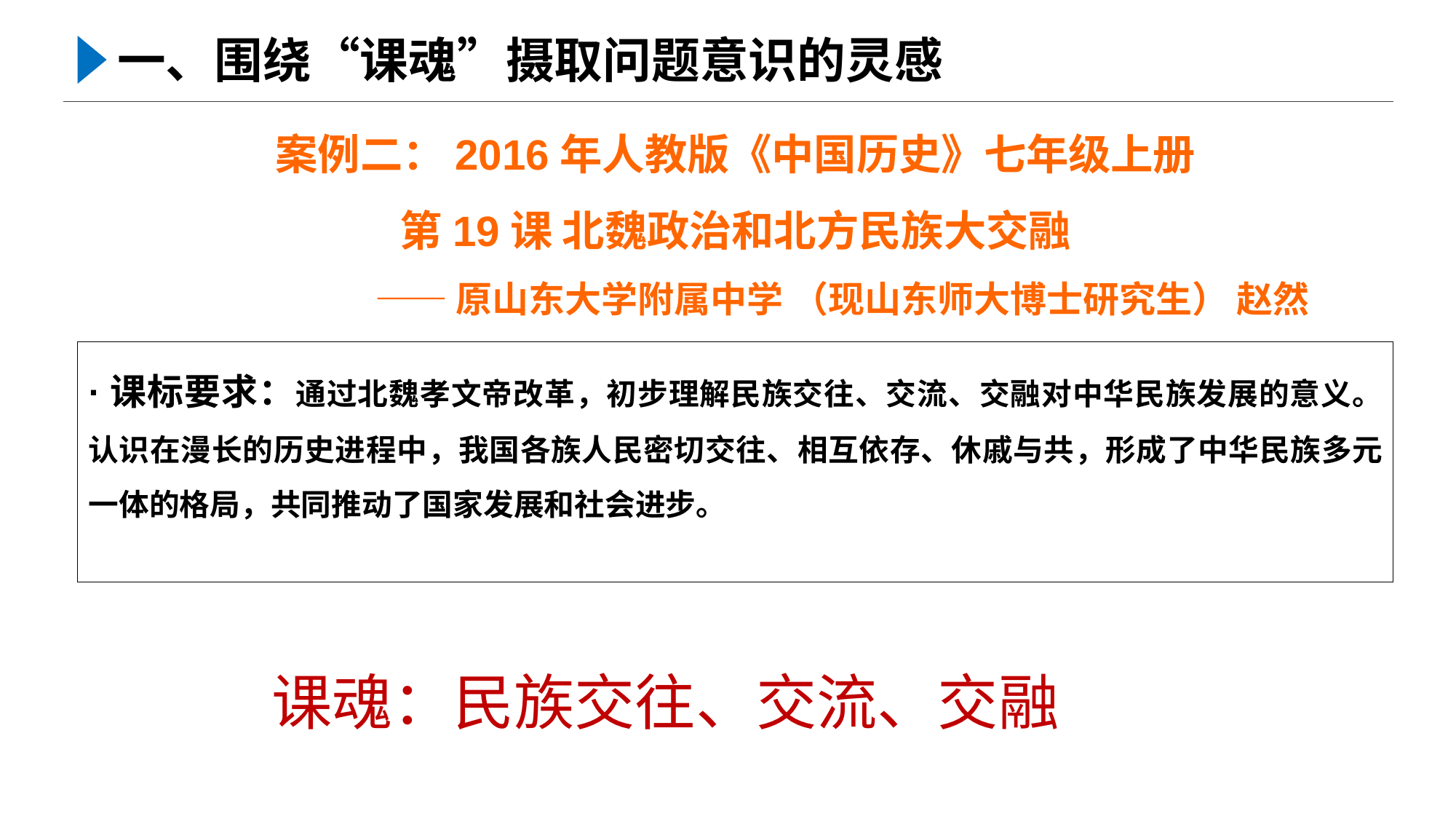

一、围绕“课魂”摄取问题意识的灵感

案例二：2016年人教版《中国历史》七年级上册
第19课 北魏政治和北方民族大交融
                          ——原山东大学附属中学 （现山东师大博士研究生） 赵然
·课标要求：通过北魏孝文帝改革，初步理解民族交往、交流、交融对中华民族发展的意义。认识在漫长的历史进程中，我国各族人民密切交往、相互依存、休戚与共，形成了中华民族多元一体的格局，共同推动了国家发展和社会进步。

课魂：民族交往、交流、交融